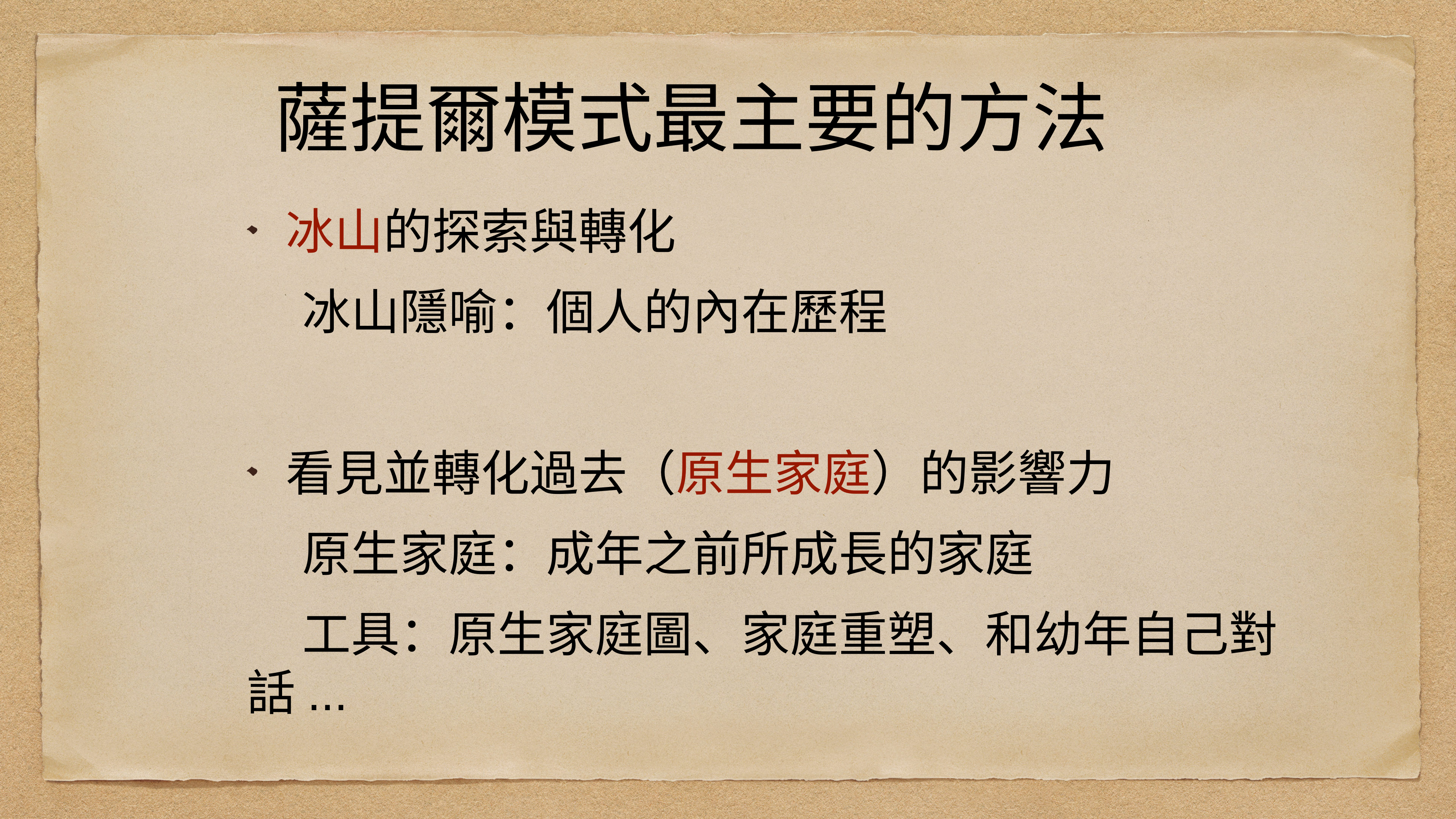

# 薩提爾模式最主要的方法
冰山的探索與轉化
    冰山隱喻：個人的內在歷程

看見並轉化過去（原生家庭）的影響力
    原生家庭：成年之前所成長的家庭
    工具：原生家庭圖、家庭重塑、和幼年自己對話...